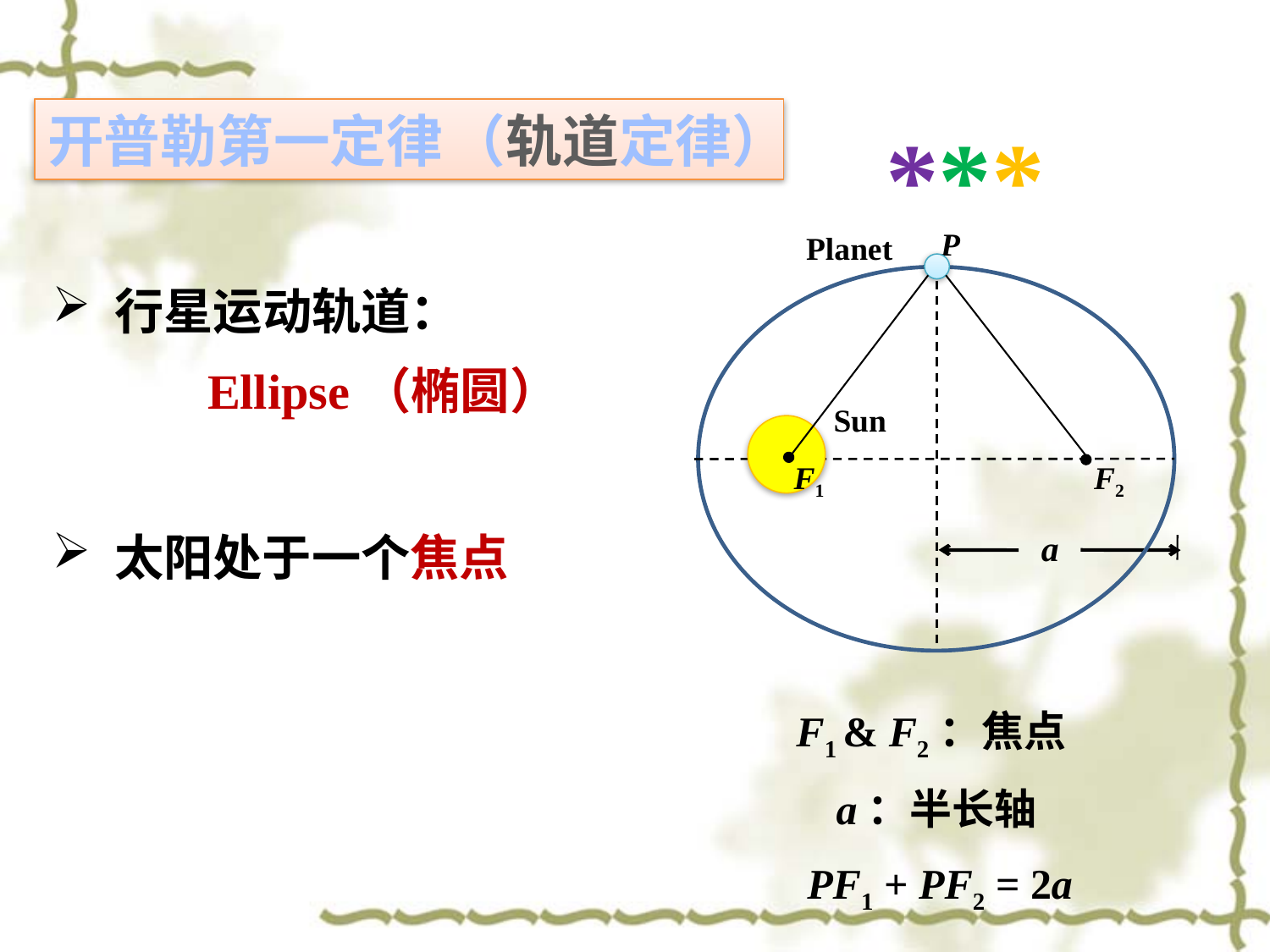

***
开普勒第一定律
（轨道定律）
P
Planet

Sun

F1
F2

 行星运动轨道：
Ellipse（椭圆）
 太阳处于一个焦点
a
F1 & F2：焦点
a：半长轴
PF1 + PF2 = 2a